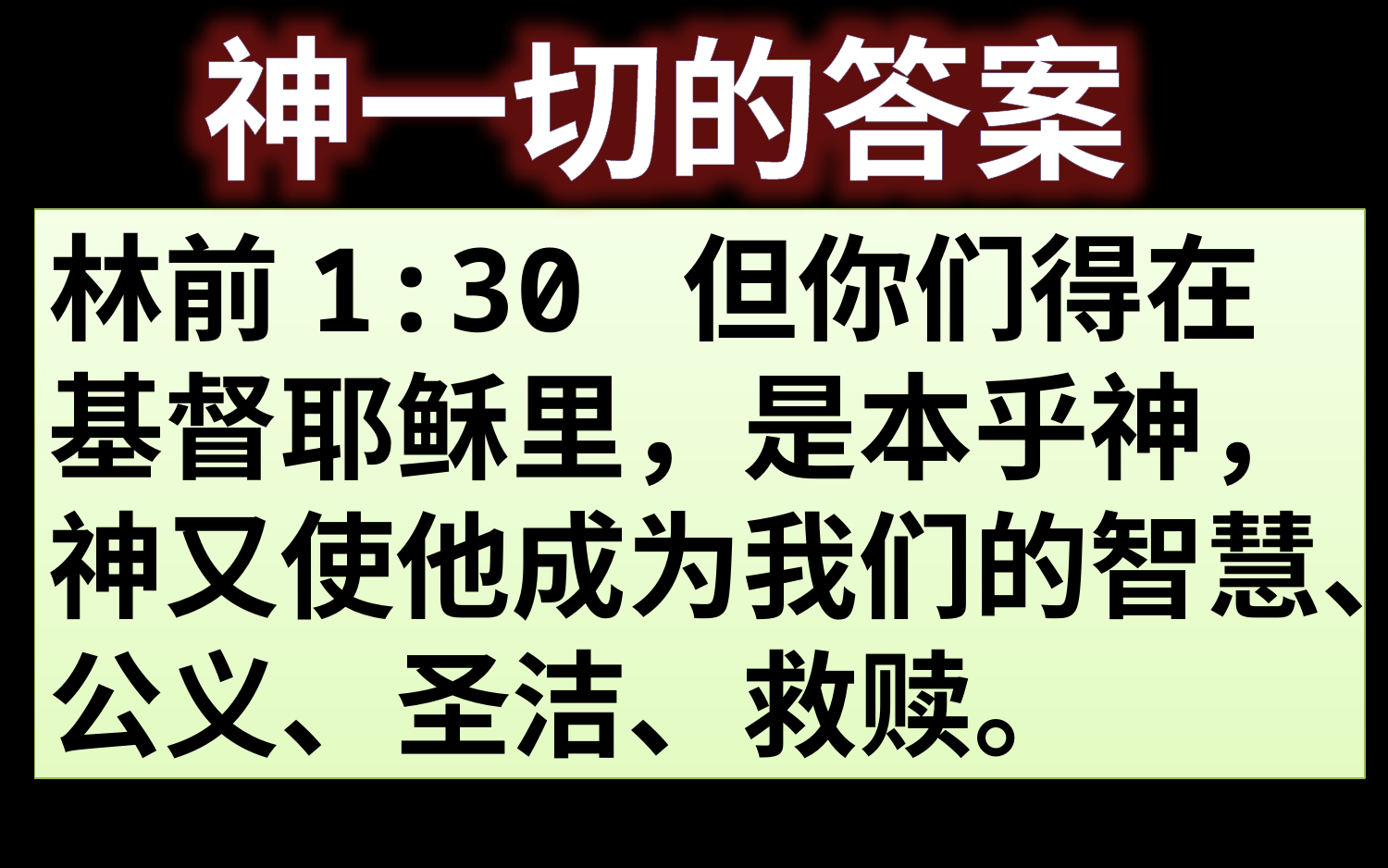

神一切的答案
林前1:30 但你们得在基督耶稣里，是本乎神，神又使他成为我们的智慧、公义、圣洁、救赎。